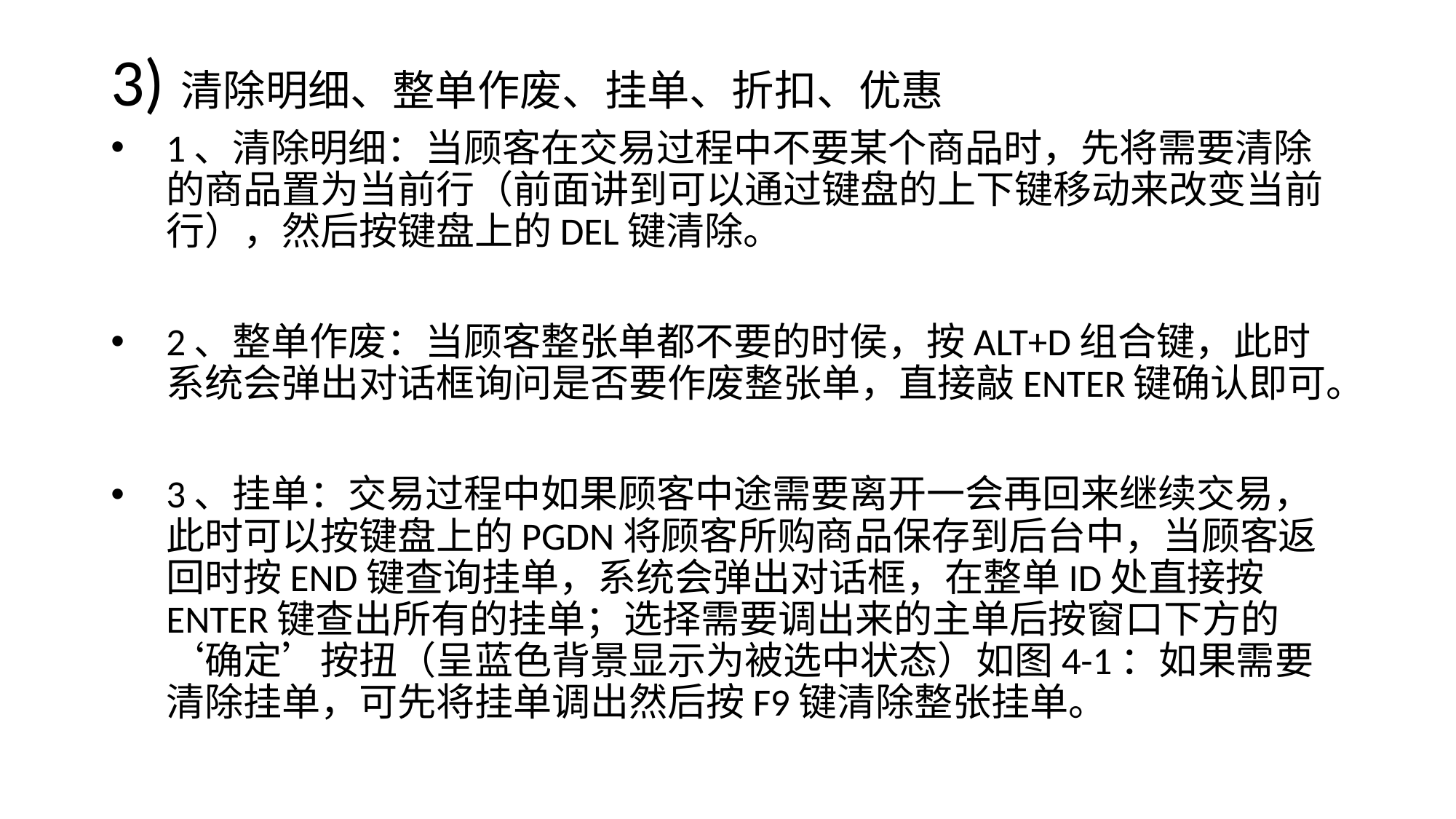

3)清除明细、整单作废、挂单、折扣、优惠
1、清除明细：当顾客在交易过程中不要某个商品时，先将需要清除的商品置为当前行（前面讲到可以通过键盘的上下键移动来改变当前行），然后按键盘上的DEL键清除。

2、整单作废：当顾客整张单都不要的时侯，按ALT+D组合键，此时系统会弹出对话框询问是否要作废整张单，直接敲ENTER键确认即可。

3、挂单：交易过程中如果顾客中途需要离开一会再回来继续交易，此时可以按键盘上的PGDN将顾客所购商品保存到后台中，当顾客返回时按END键查询挂单，系统会弹出对话框，在整单ID处直接按ENTER键查出所有的挂单；选择需要调出来的主单后按窗口下方的‘确定’按扭（呈蓝色背景显示为被选中状态）如图4-1：如果需要清除挂单，可先将挂单调出然后按F9键清除整张挂单。